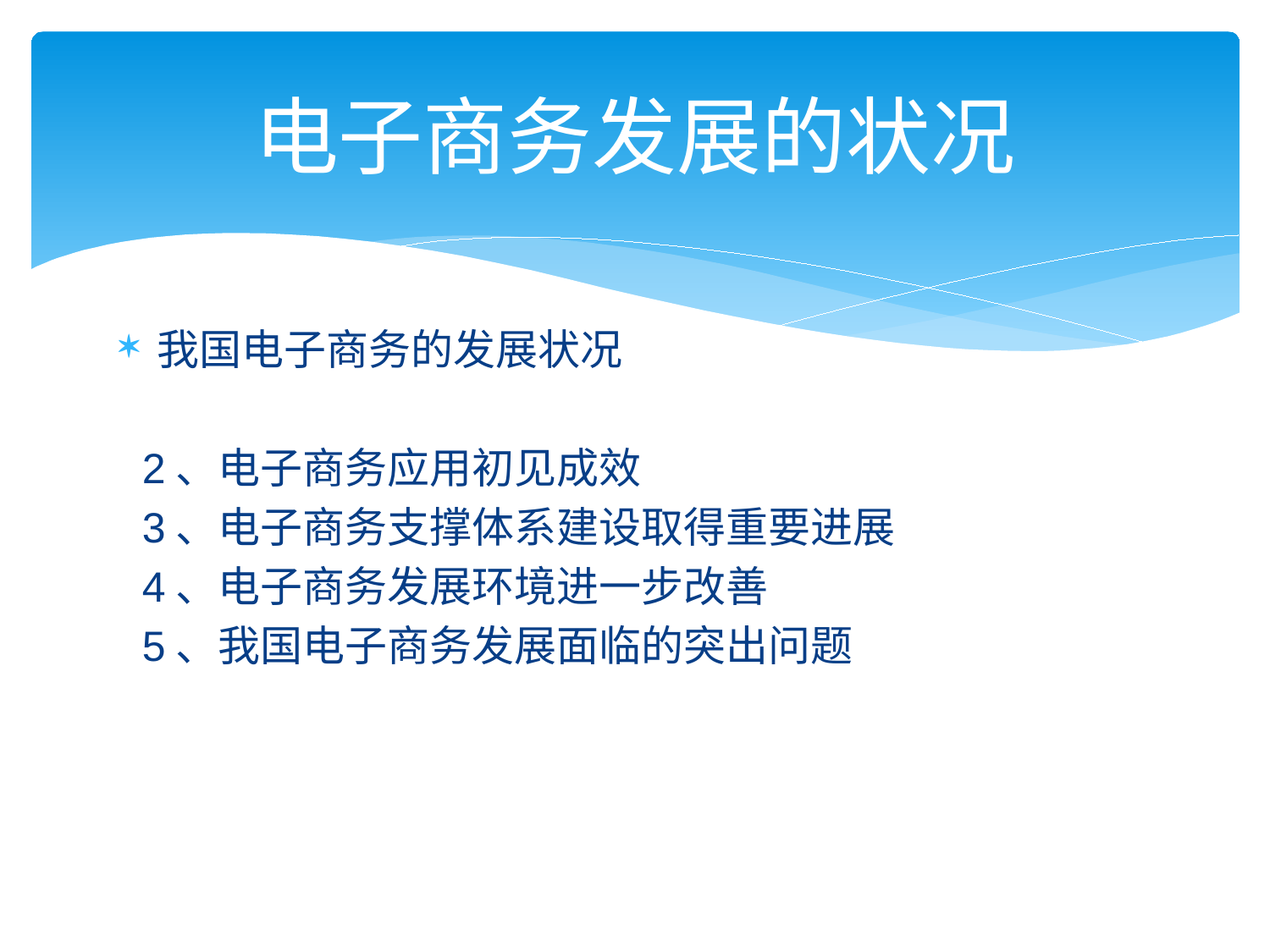

# 电子商务发展的状况
我国电子商务的发展状况

  2、电子商务应用初见成效
  3、电子商务支撑体系建设取得重要进展
  4、电子商务发展环境进一步改善
  5、我国电子商务发展面临的突出问题